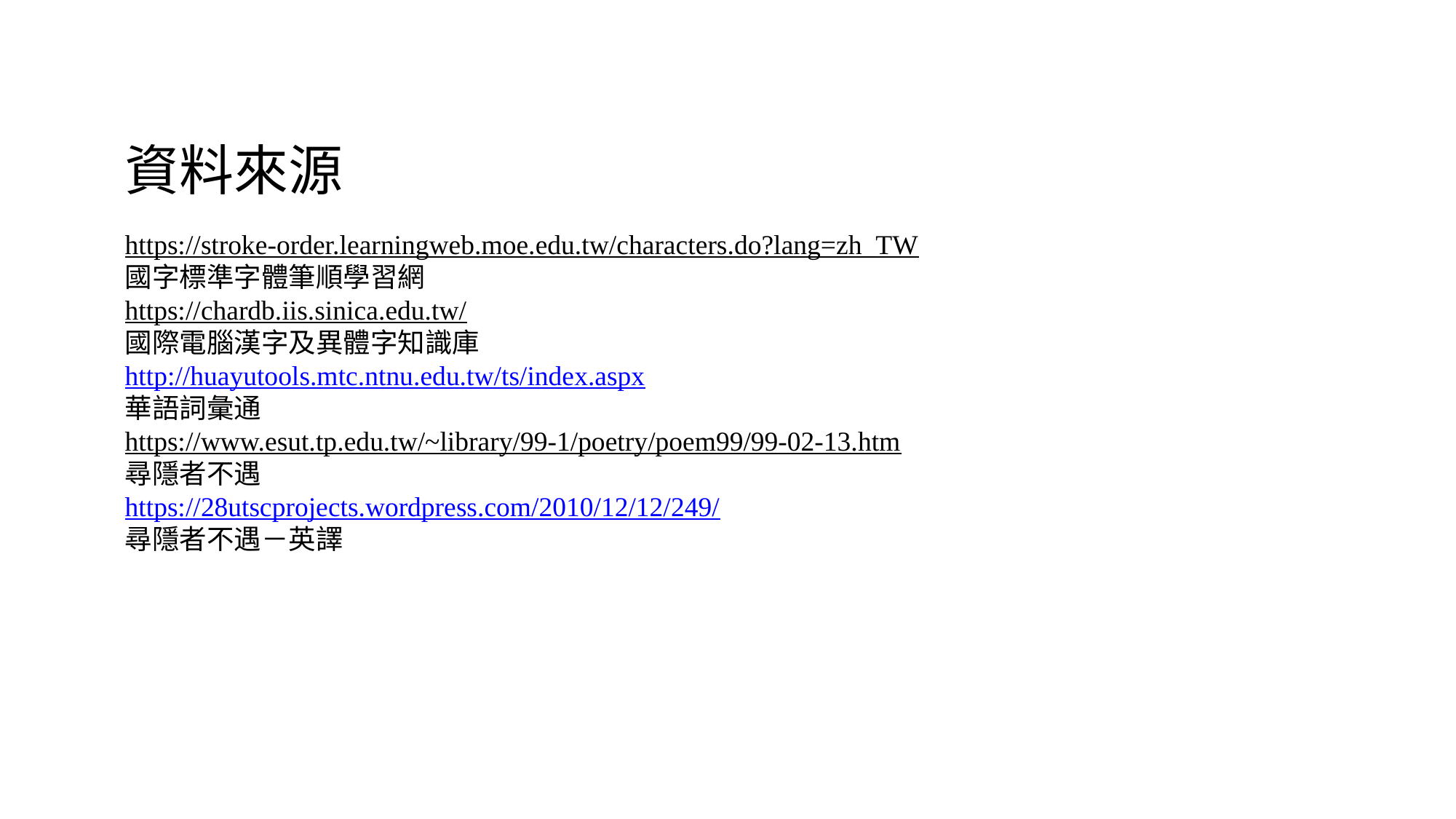

資料來源
https://stroke-order.learningweb.moe.edu.tw/characters.do?lang=zh_TW
國字標準字體筆順學習網
https://chardb.iis.sinica.edu.tw/
國際電腦漢字及異體字知識庫
http://huayutools.mtc.ntnu.edu.tw/ts/index.aspx
華語詞彙通
https://www.esut.tp.edu.tw/~library/99-1/poetry/poem99/99-02-13.htm
尋隱者不遇
https://28utscprojects.wordpress.com/2010/12/12/249/
尋隱者不遇－英譯